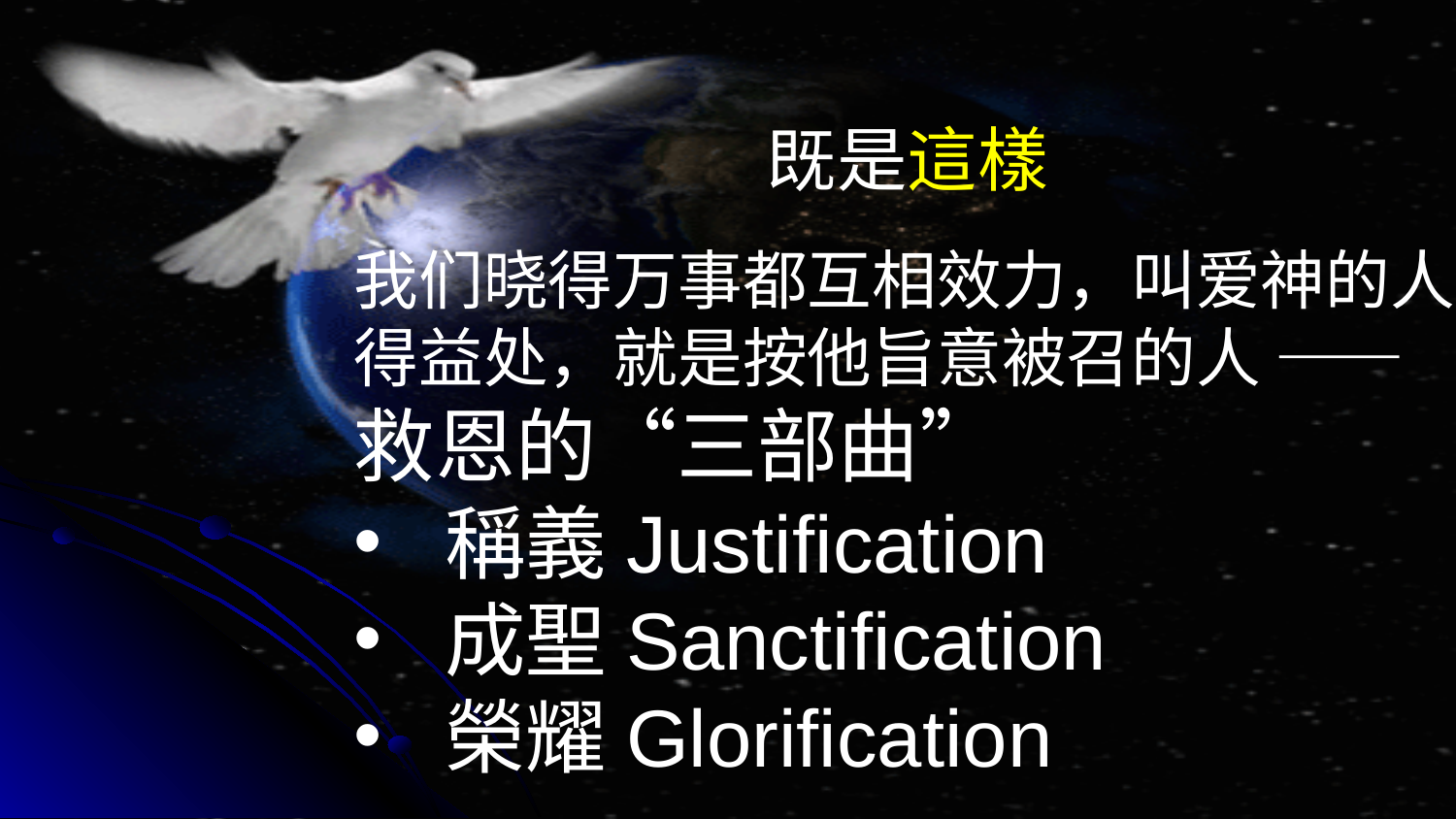

既是這樣
我们晓得万事都互相效力，叫爱神的人得益处，就是按他旨意被召的人 ——
救恩的“三部曲”
稱義Justification
成聖Sanctification
榮耀Glorification